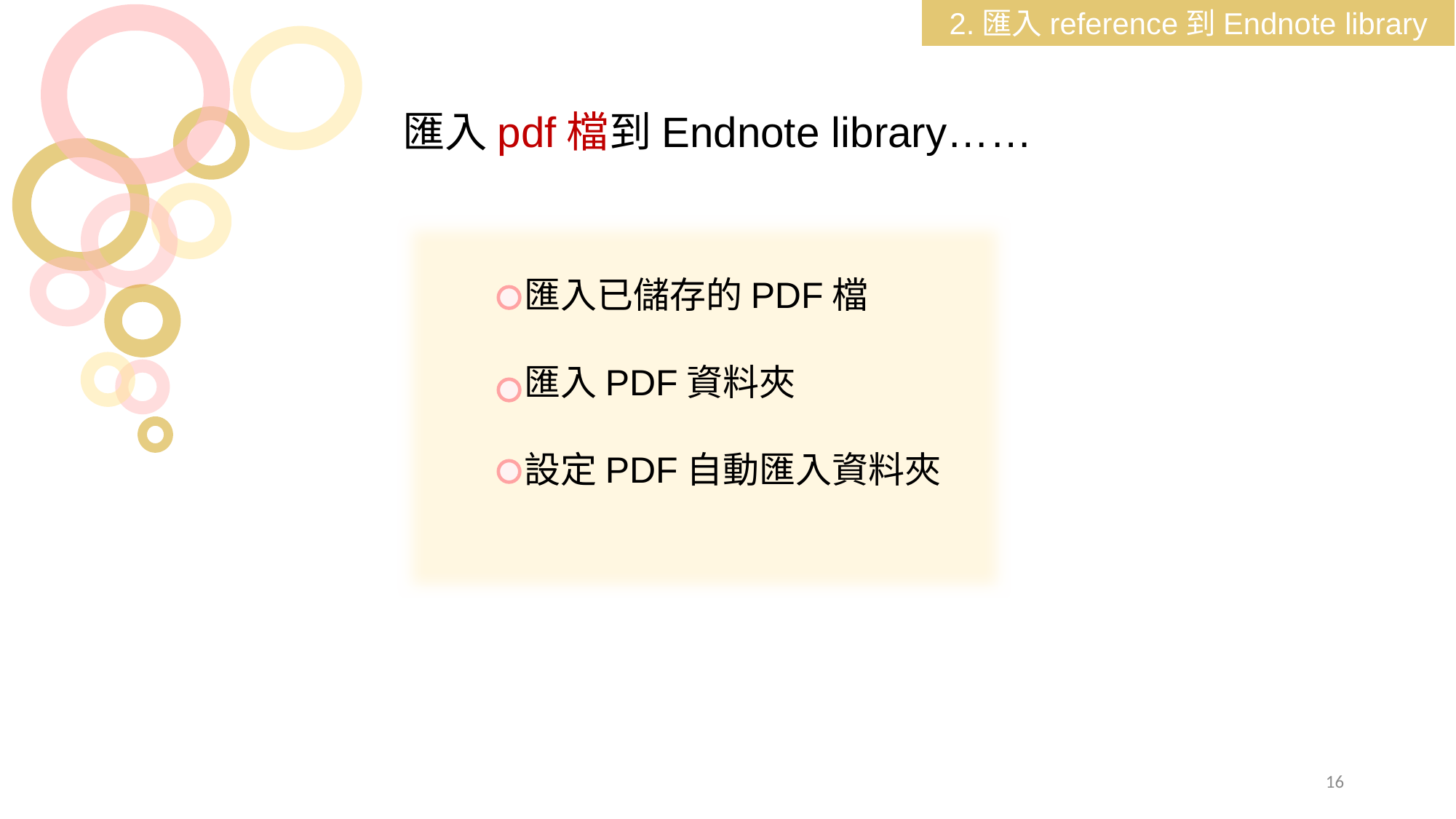

2.匯入reference到Endnote library
匯入pdf檔到Endnote library……

             匯入已儲存的PDF檔

             匯入PDF資料夾

             設定PDF自動匯入資料夾

16